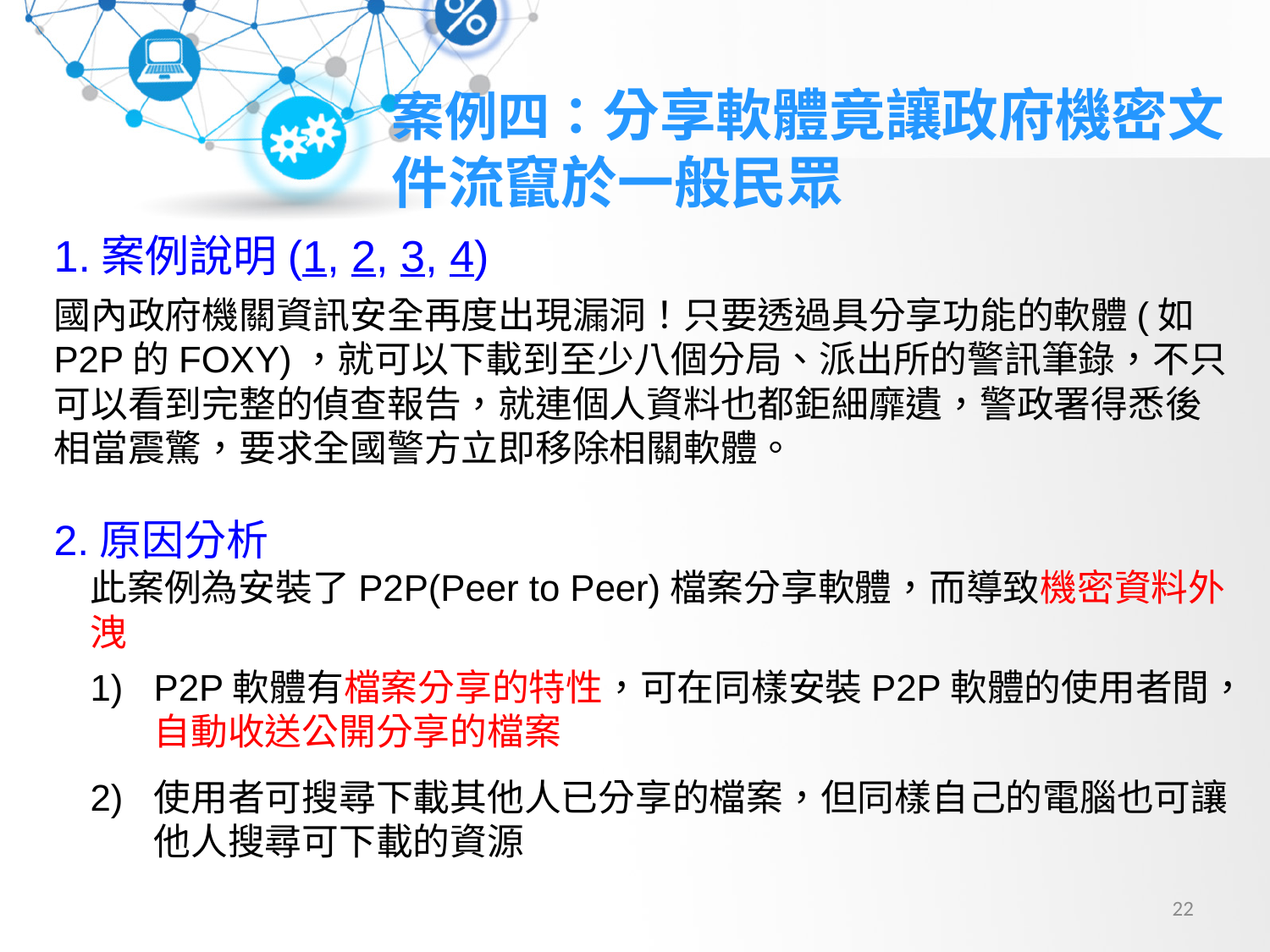

案例四：分享軟體竟讓政府機密文件流竄於一般民眾
1.案例說明(1, 2, 3, 4)
國內政府機關資訊安全再度出現漏洞！只要透過具分享功能的軟體(如P2P的FOXY)，就可以下載到至少八個分局、派出所的警訊筆錄，不只可以看到完整的偵查報告，就連個人資料也都鉅細靡遺，警政署得悉後相當震驚，要求全國警方立即移除相關軟體。

2.原因分析
此案例為安裝了P2P(Peer to Peer)檔案分享軟體，而導致機密資料外洩
P2P軟體有檔案分享的特性，可在同樣安裝P2P軟體的使用者間，自動收送公開分享的檔案
使用者可搜尋下載其他人已分享的檔案，但同樣自己的電腦也可讓他人搜尋可下載的資源

22